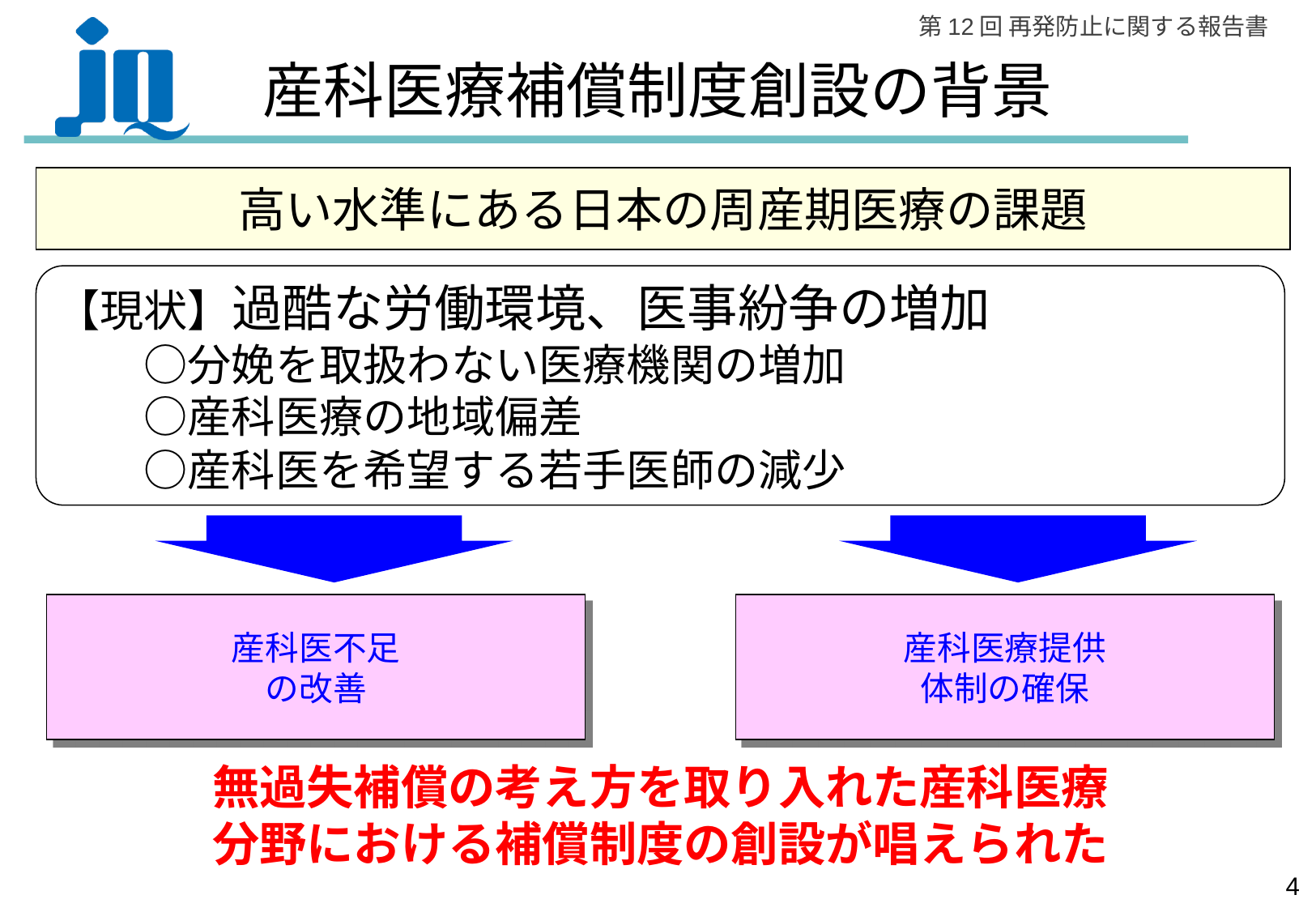

産科医療補償制度創設の背景
高い水準にある日本の周産期医療の課題
【現状】過酷な労働環境、医事紛争の増加
　　○分娩を取扱わない医療機関の増加
　　○産科医療の地域偏差
　　○産科医を希望する若手医師の減少

産科医不足
の改善
産科医療提供
体制の確保
無過失補償の考え方を取り入れた産科医療
分野における補償制度の創設が唱えられた
4